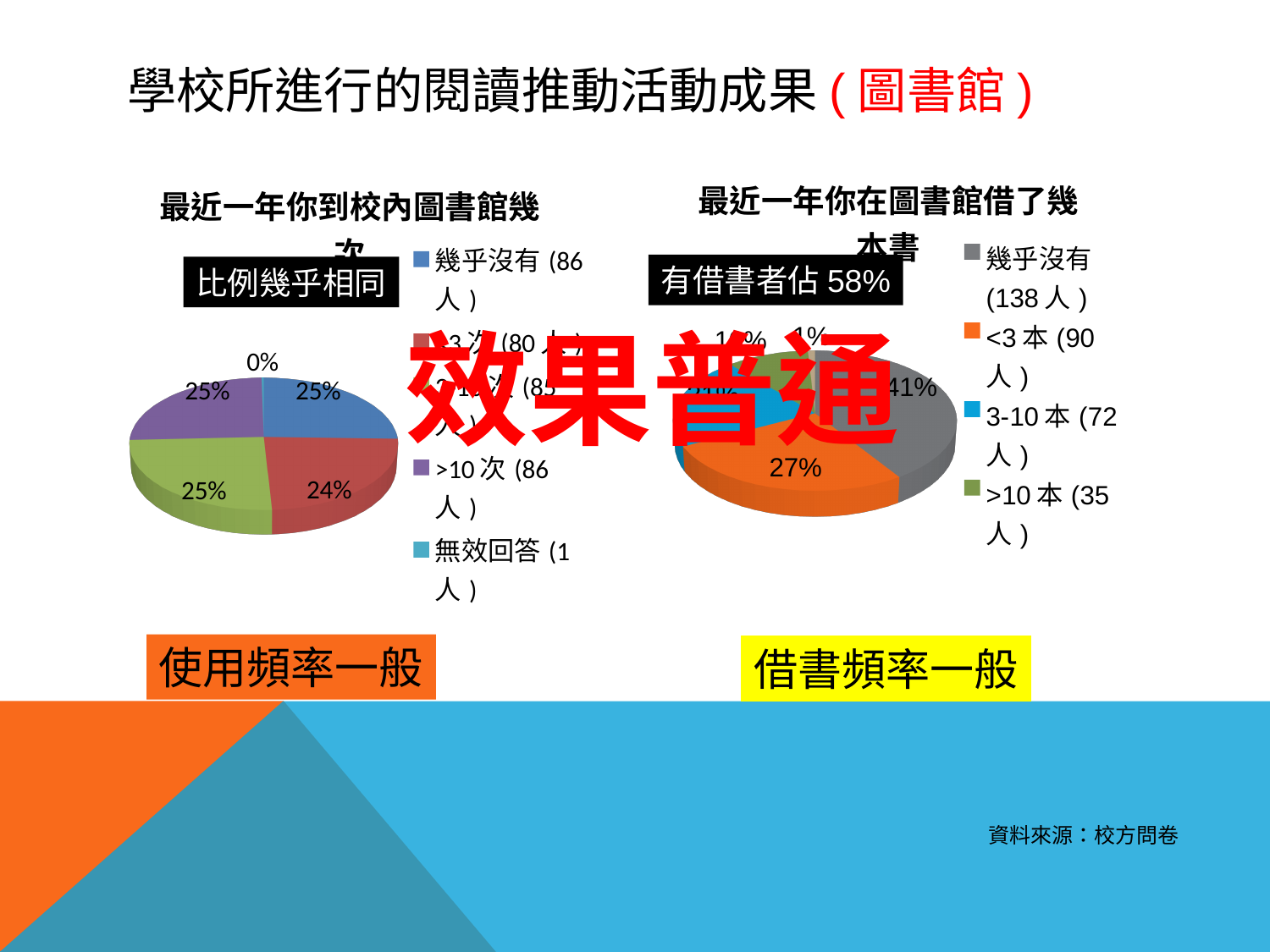

# 學校所進行的閱讀推動活動成果(圖書館)

[unsupported chart]

[unsupported chart]

有借書者佔58%
比例幾乎相同
效果普通
使用頻率一般
借書頻率一般
資料來源：校方問卷